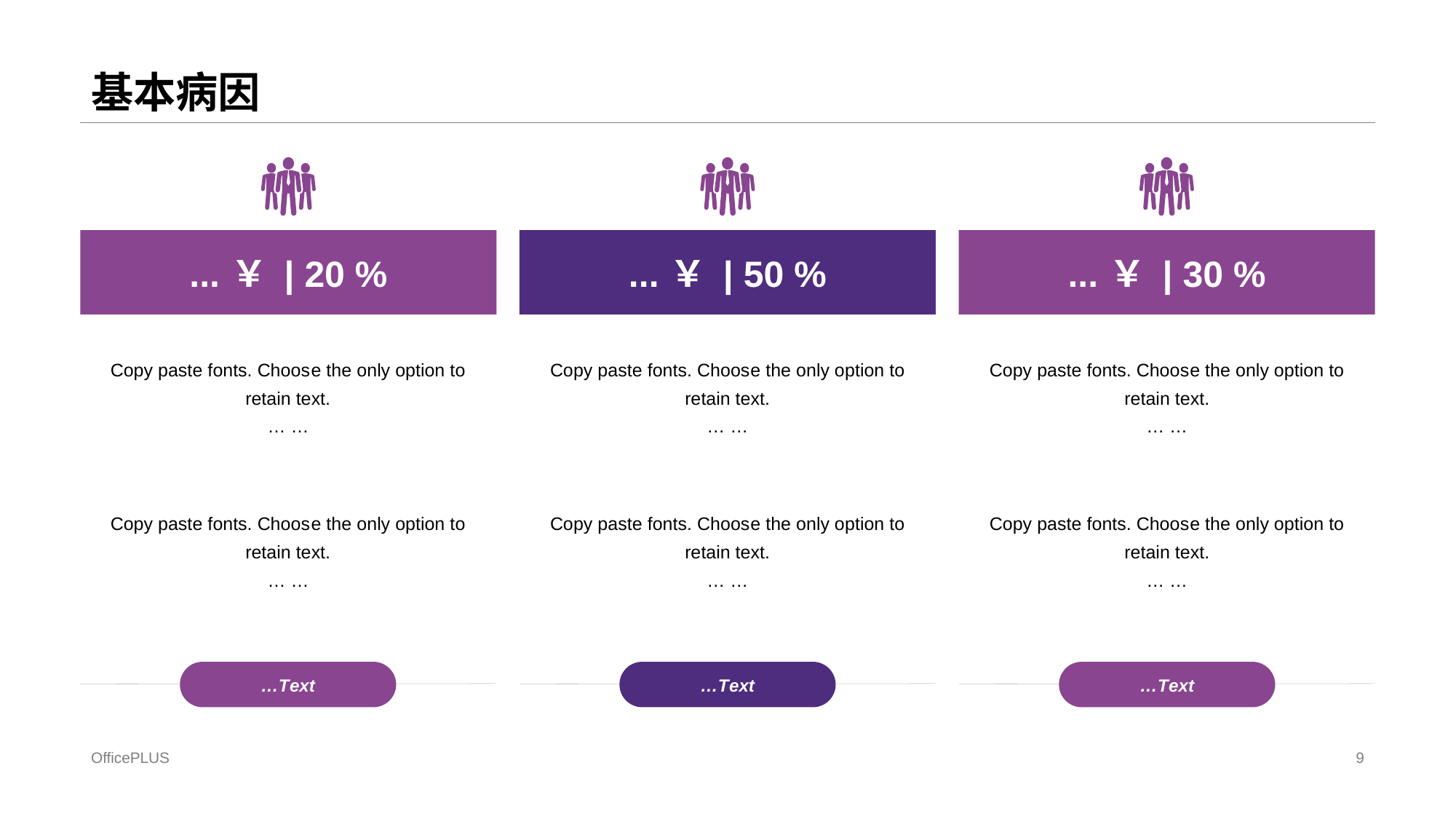

# 基本病因

...  ￥ | 50 %
...  ￥ | 20 %
...  ￥ | 30 %
Copy paste fonts. Choos e the only option to retain text.
… …
Copy paste fonts. Choos e the only option to retain text.
… …
Copy paste fonts. Choos e the only option to retain text.
… …
Copy paste fonts. Choos e the only option to retain text.
… …
Copy paste fonts. Choos e the only option to retain text.
… …
Copy paste fonts. Choos e the only option to retain text.
… …
…T ext
…T ext
…T ext
OfficePLUS
9